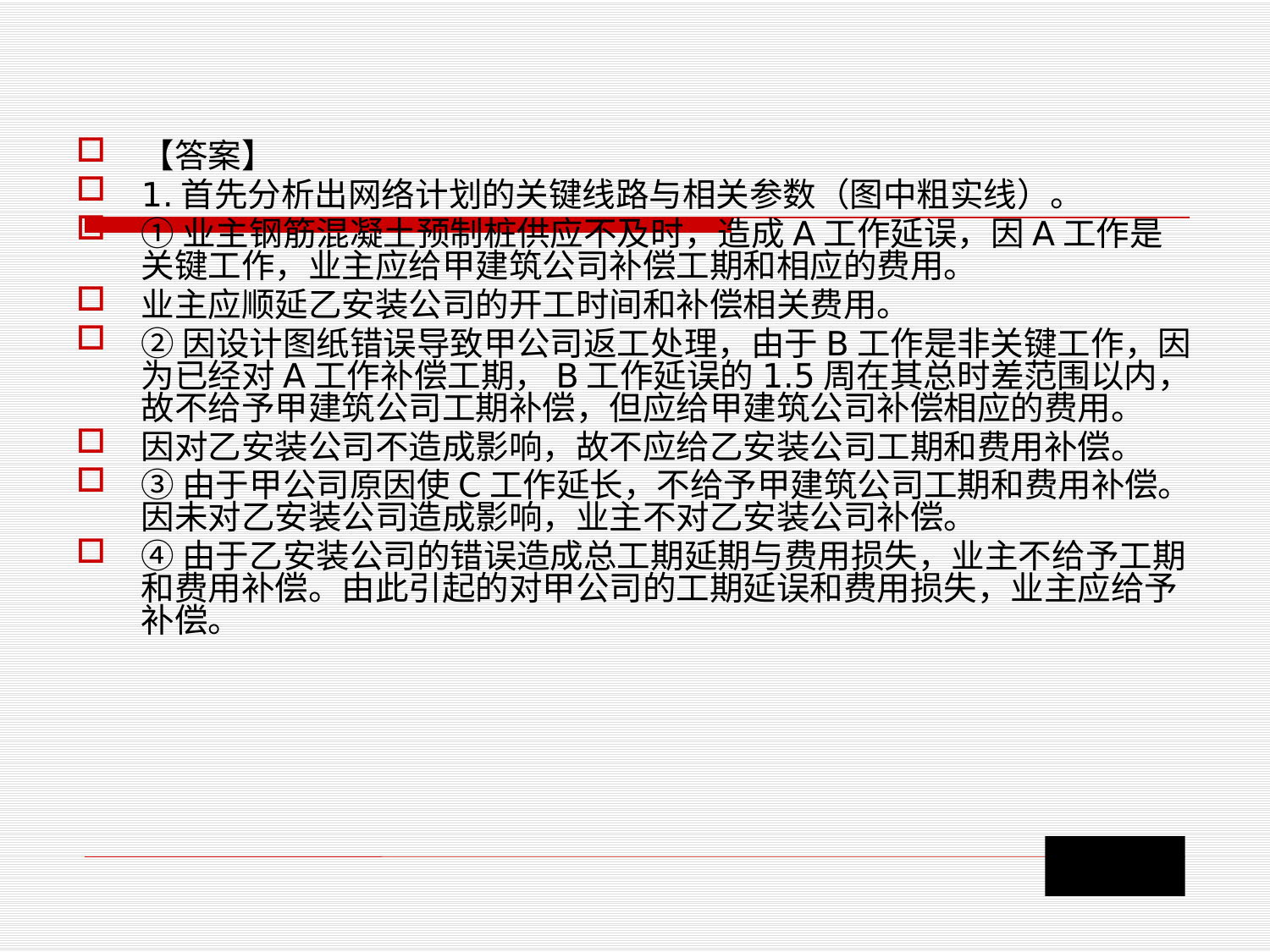

【答案】
1.首先分析出网络计划的关键线路与相关参数（图中粗实线）。
①业主钢筋混凝土预制桩供应不及时，造成A工作延误，因A工作是关键工作，业主应给甲建筑公司补偿工期和相应的费用。
业主应顺延乙安装公司的开工时间和补偿相关费用。
②因设计图纸错误导致甲公司返工处理，由于B工作是非关键工作，因为已经对A工作补偿工期，B工作延误的1.5周在其总时差范围以内，故不给予甲建筑公司工期补偿，但应给甲建筑公司补偿相应的费用。
因对乙安装公司不造成影响，故不应给乙安装公司工期和费用补偿。
③由于甲公司原因使C工作延长，不给予甲建筑公司工期和费用补偿。因未对乙安装公司造成影响，业主不对乙安装公司补偿。
④由于乙安装公司的错误造成总工期延期与费用损失，业主不给予工期和费用补偿。由此引起的对甲公司的工期延误和费用损失，业主应给予补偿。